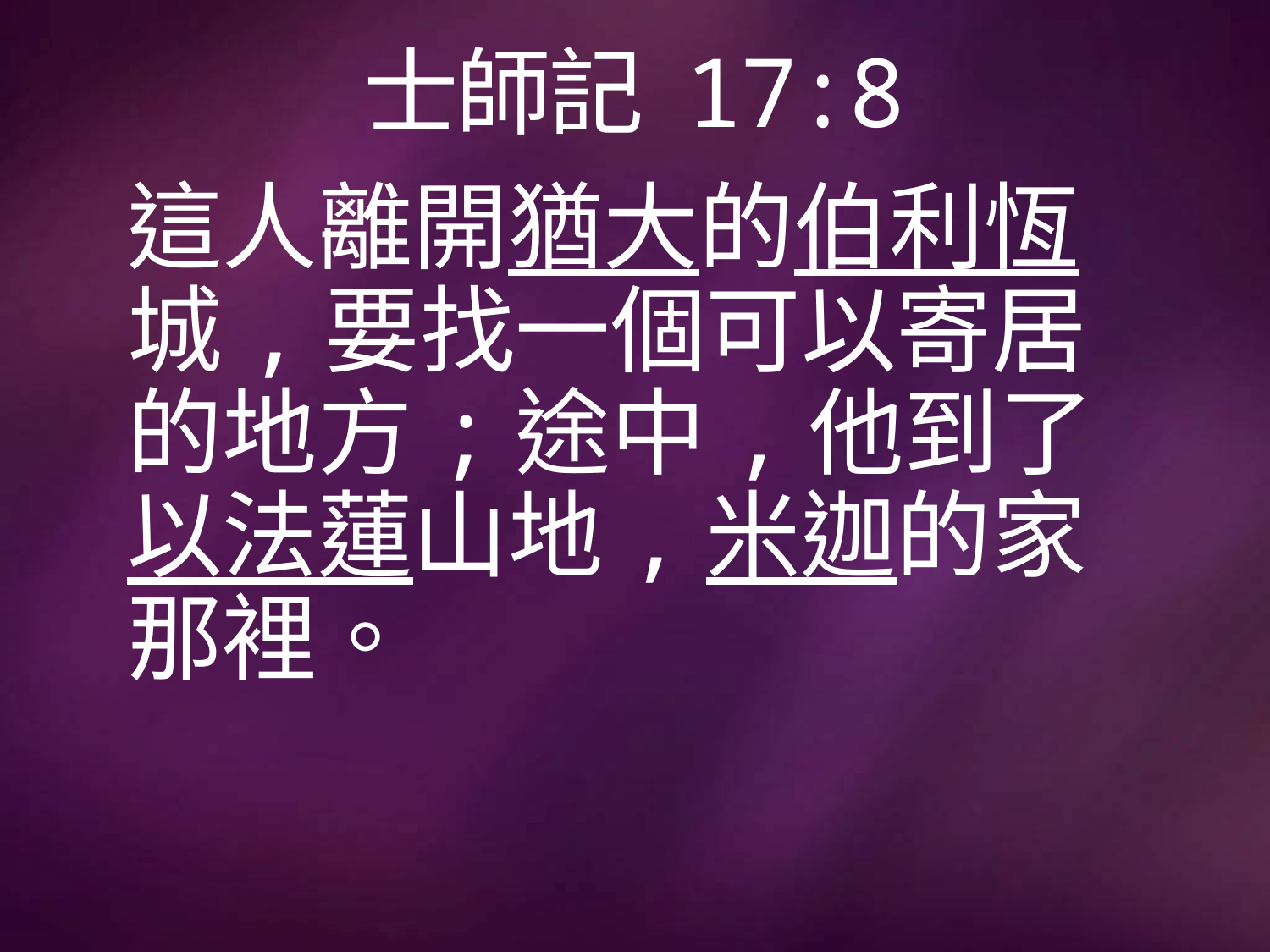

# 士師記 17:8
這人離開猶大的伯利恆城,要找一個可以寄居的地方;途中,他到了以法蓮山地,米迦的家那裡。